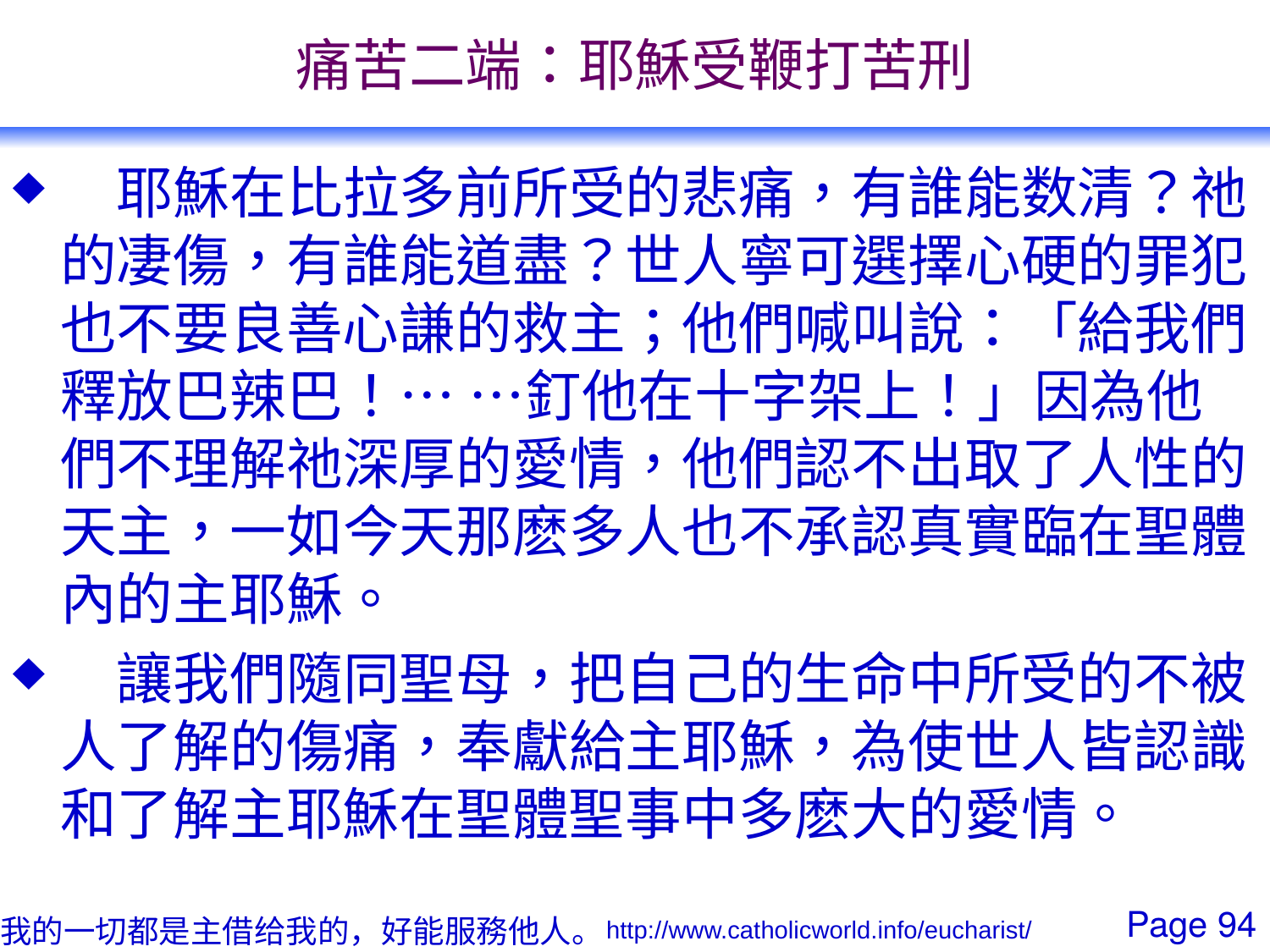

# 痛苦二端：耶穌受鞭打苦刑
　耶穌在比拉多前所受的悲痛，有誰能数清？祂的凄傷，有誰能道盡？世人寧可選擇心硬的罪犯也不要良善心謙的救主；他們喊叫說：「給我們釋放巴辣巴！… …釘他在十字架上！」因為他們不理解祂深厚的愛情，他們認不出取了人性的天主，一如今天那麽多人也不承認真實臨在聖體內的主耶穌。
　讓我們隨同聖母，把自己的生命中所受的不被人了解的傷痛，奉獻給主耶穌，為使世人皆認識和了解主耶穌在聖體聖事中多麽大的愛情。